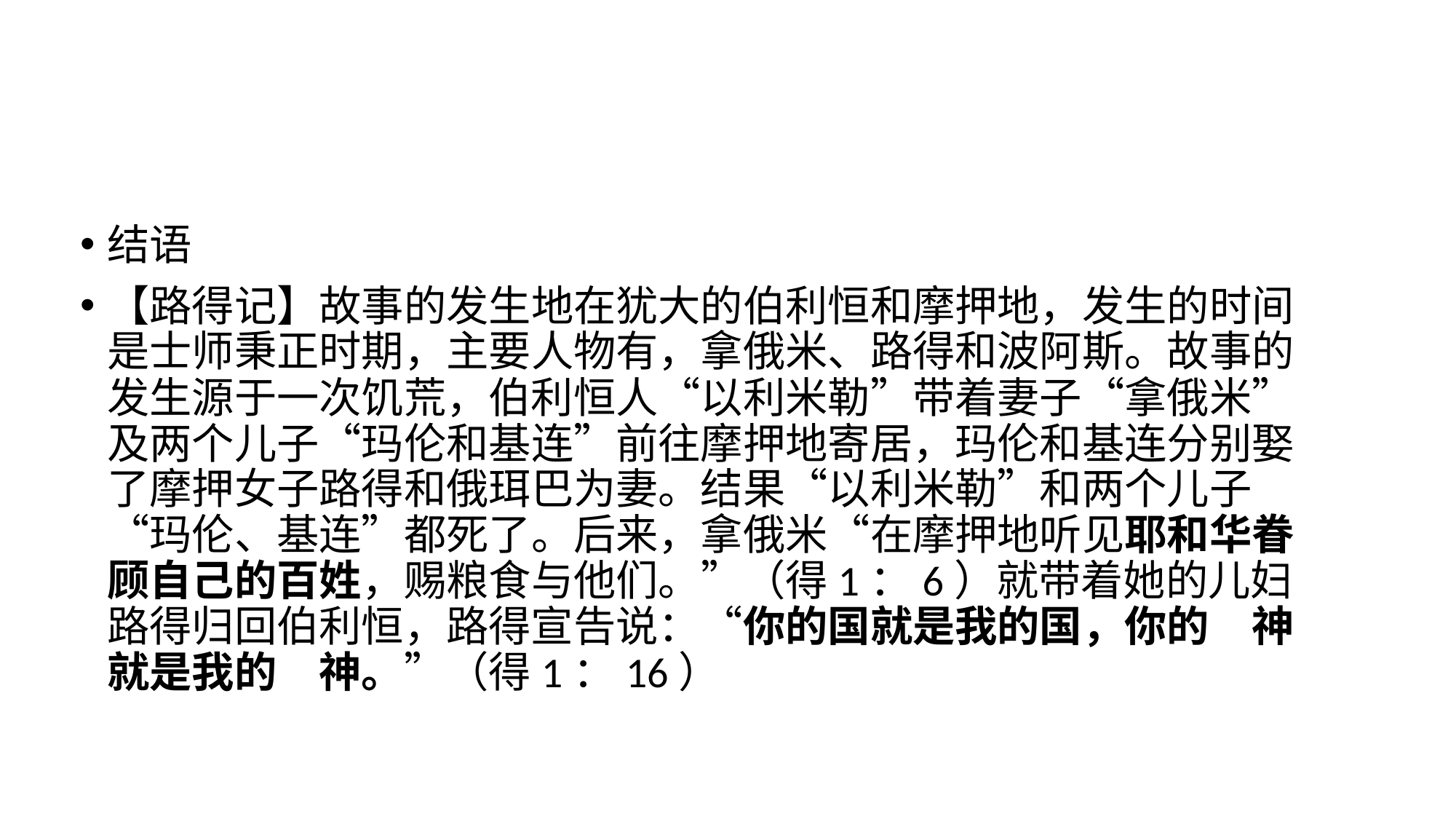

结语
【路得记】故事的发生地在犹大的伯利恒和摩押地，发生的时间是士师秉正时期，主要人物有，拿俄米、路得和波阿斯。故事的发生源于一次饥荒，伯利恒人“以利米勒”带着妻子“拿俄米”及两个儿子“玛伦和基连”前往摩押地寄居，玛伦和基连分别娶了摩押女子路得和俄珥巴为妻。结果“以利米勒”和两个儿子“玛伦、基连”都死了。后来，拿俄米“在摩押地听见耶和华眷顾自己的百姓，赐粮食与他们。”（得1：6）就带着她的儿妇路得归回伯利恒，路得宣告说：“你的国就是我的国，你的　神就是我的　神。”（得1：16）